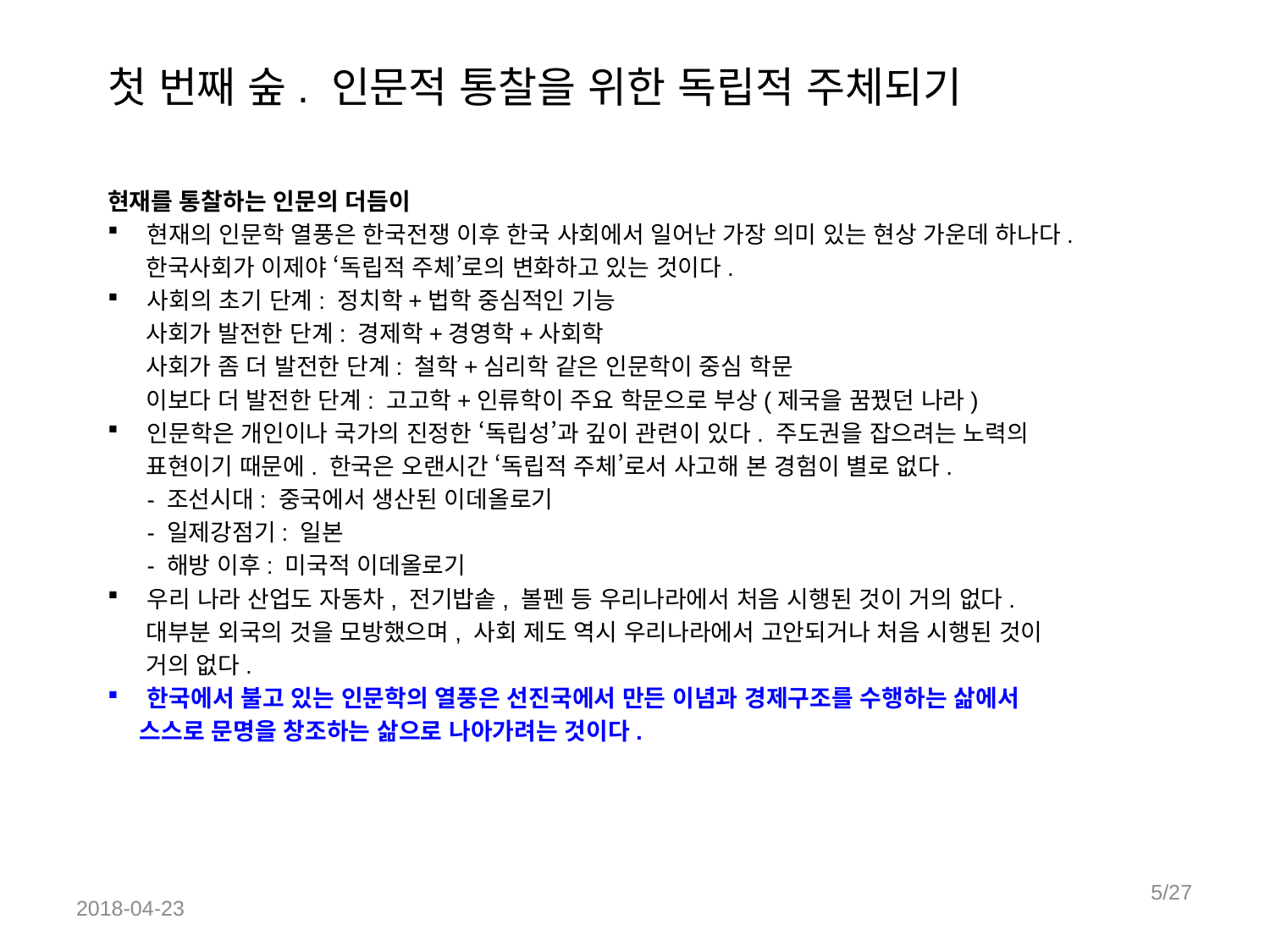

# 첫 번째 숲. 인문적 통찰을 위한 독립적 주체되기

현재를 통찰하는 인문의 더듬이
현재의 인문학 열풍은 한국전쟁 이후 한국 사회에서 일어난 가장 의미 있는 현상 가운데 하나다.
     한국사회가 이제야 ‘독립적 주체’로의 변화하고 있는 것이다.
사회의 초기 단계: 정치학+법학 중심적인 기능
     사회가 발전한 단계: 경제학+경영학+사회학
     사회가 좀 더 발전한 단계: 철학+심리학 같은 인문학이 중심 학문
     이보다 더 발전한 단계: 고고학+인류학이 주요 학문으로 부상(제국을 꿈꿨던 나라)
인문학은 개인이나 국가의 진정한 ‘독립성’과 깊이 관련이 있다. 주도권을 잡으려는 노력의
     표현이기 때문에. 한국은 오랜시간 ‘독립적 주체’로서 사고해 본 경험이 별로 없다.
      - 조선시대: 중국에서 생산된 이데올로기
      - 일제강점기: 일본
      - 해방 이후: 미국적 이데올로기
우리 나라 산업도 자동차, 전기밥솥, 볼펜 등 우리나라에서 처음 시행된 것이 거의 없다.
     대부분 외국의 것을 모방했으며, 사회 제도 역시 우리나라에서 고안되거나 처음 시행된 것이
     거의 없다.
한국에서 불고 있는 인문학의 열풍은 선진국에서 만든 이념과 경제구조를 수행하는 삶에서
    스스로 문명을 창조하는 삶으로 나아가려는 것이다.

5/27
2018-04-23